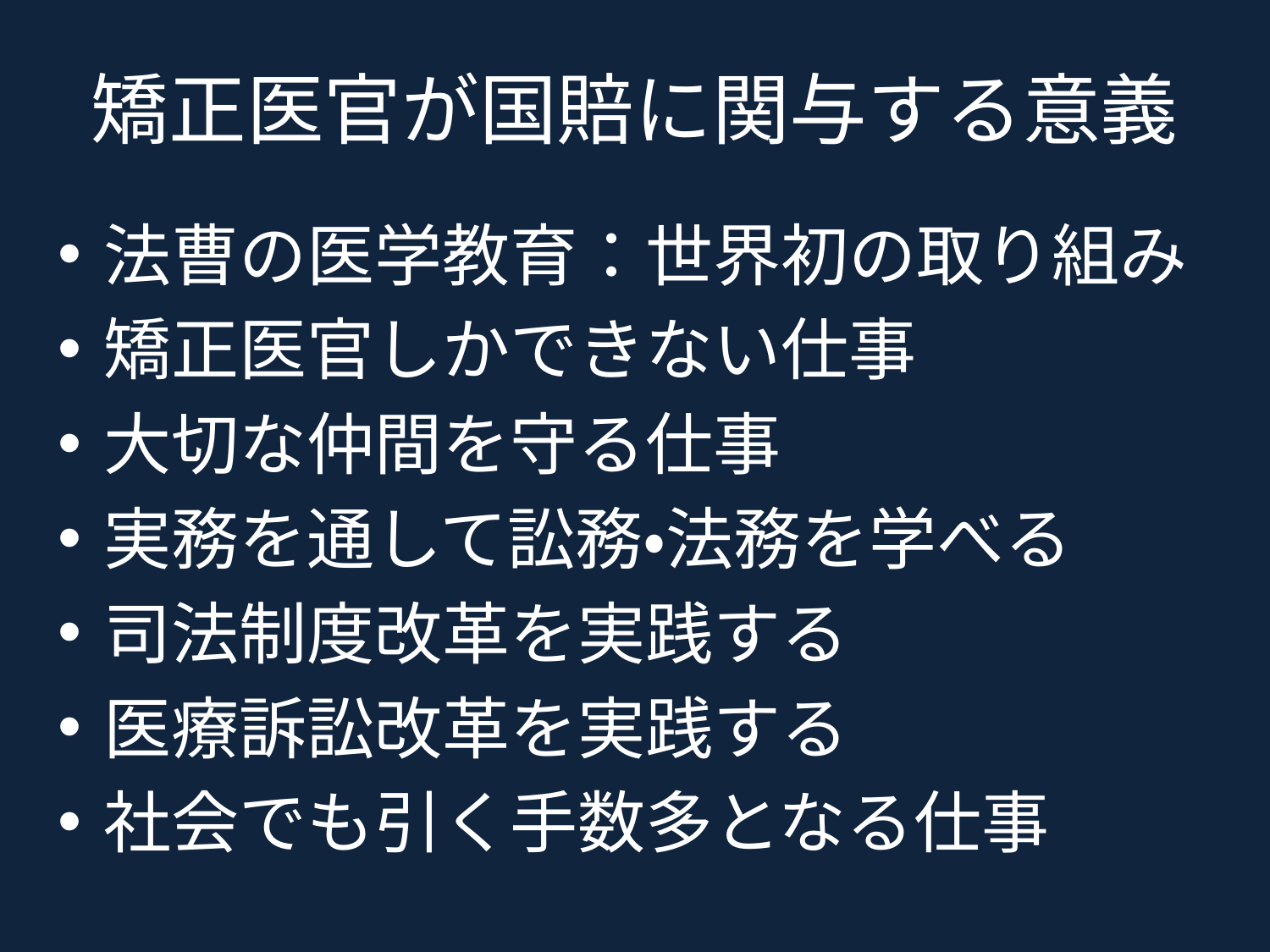

# 矯正医官が国賠に関与する意義
法曹の医学教育：世界初の取り組み
矯正医官しかできない仕事
大切な仲間を守る仕事
実務を通して訟務・法務を学べる
司法制度改革を実践する
医療訴訟改革を実践する
社会でも引く手数多となる仕事